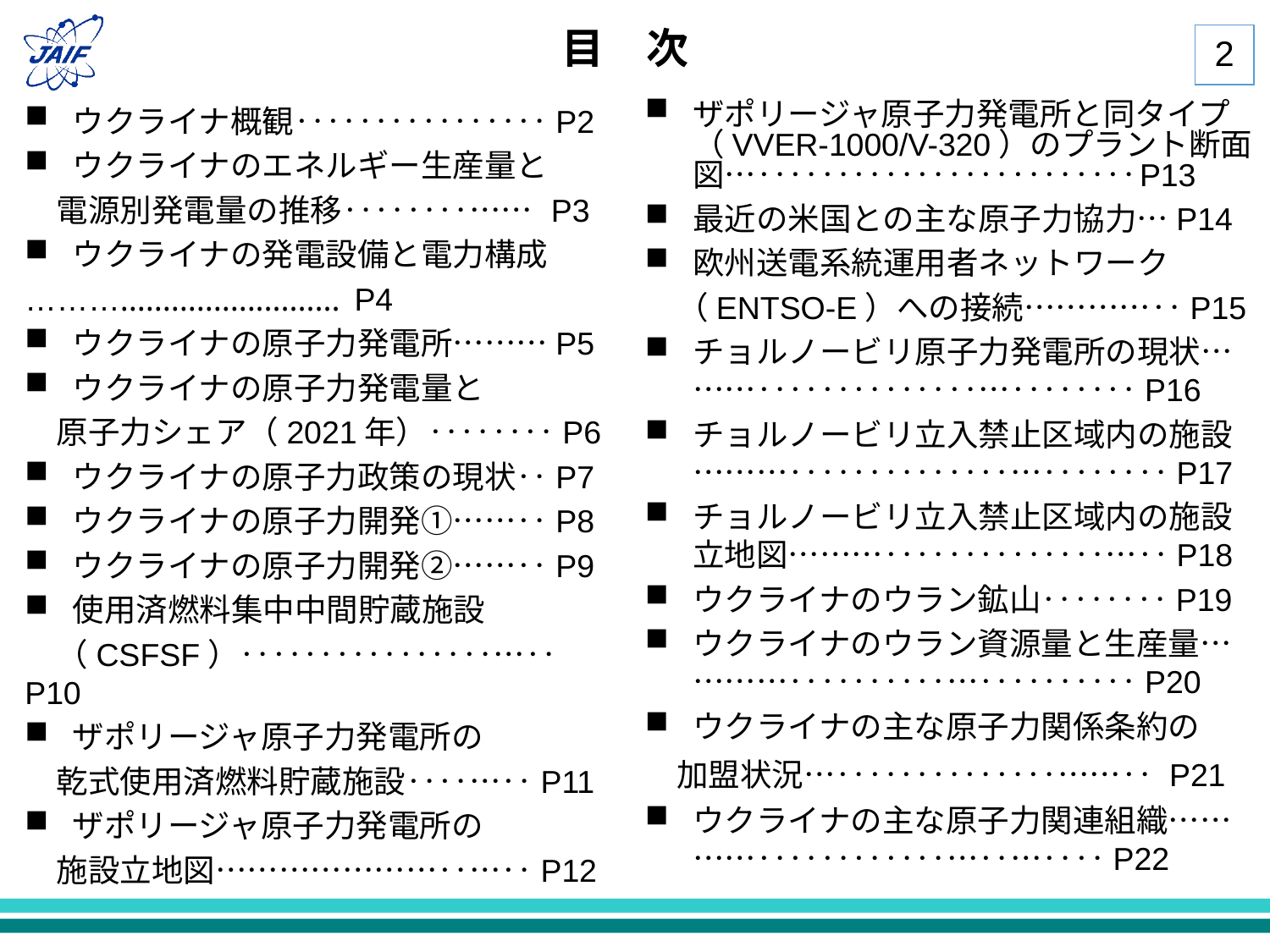

目　次
2
ウクライナ概観‥‥‥‥‥‥‥‥P2
ウクライナのエネルギー生産量と
　電源別発電量の推移‥‥‥‥……  P3
ウクライナの発電設備と電力構成
………‥‥‥‥‥‥‥‥‥‥‥‥‥  P4
ウクライナの原子力発電所………P5
ウクライナの原子力発電量と
　原子力シェア（2021年）‥‥‥‥P6
ウクライナの原子力政策の現状‥P7
ウクライナの原子力開発➀……‥P8
ウクライナの原子力開発②……‥P9
使用済燃料集中中間貯蔵施設
　（CSFSF）‥‥‥‥‥‥‥‥…‥P10
ザポリージャ原子力発電所の
　乾式使用済燃料貯蔵施設‥‥…‥P11
ザポリージャ原子力発電所の
　施設立地図…………………‥…‥P12

ザポリージャ原子力発電所と同タイプ（VVER-1000/V-320）のプラント断面図…‥‥‥‥‥‥‥‥‥‥‥‥ P13
最近の米国との主な原子力協力…P14
欧州送電系統運用者ネットワーク
　（ENTSO-E）への接続…………‥P15
チョルノービリ原子力発電所の現状………‥‥‥‥‥‥‥…‥‥‥‥P16
チョルノービリ立入禁止区域内の施設………‥‥‥‥‥‥‥…‥‥‥‥P17
チョルノービリ立入禁止区域内の施設立地図………‥‥‥‥‥‥‥…‥P18
ウクライナのウラン鉱山‥‥‥‥P19
ウクライナのウラン資源量と生産量…………‥‥‥‥‥…‥‥‥‥‥P20
ウクライナの主な原子力関係条約の
　加盟状況…‥‥‥‥‥‥‥……‥ P21
ウクライナの主な原子力関連組織…………‥‥‥‥‥‥…‥…‥‥P22